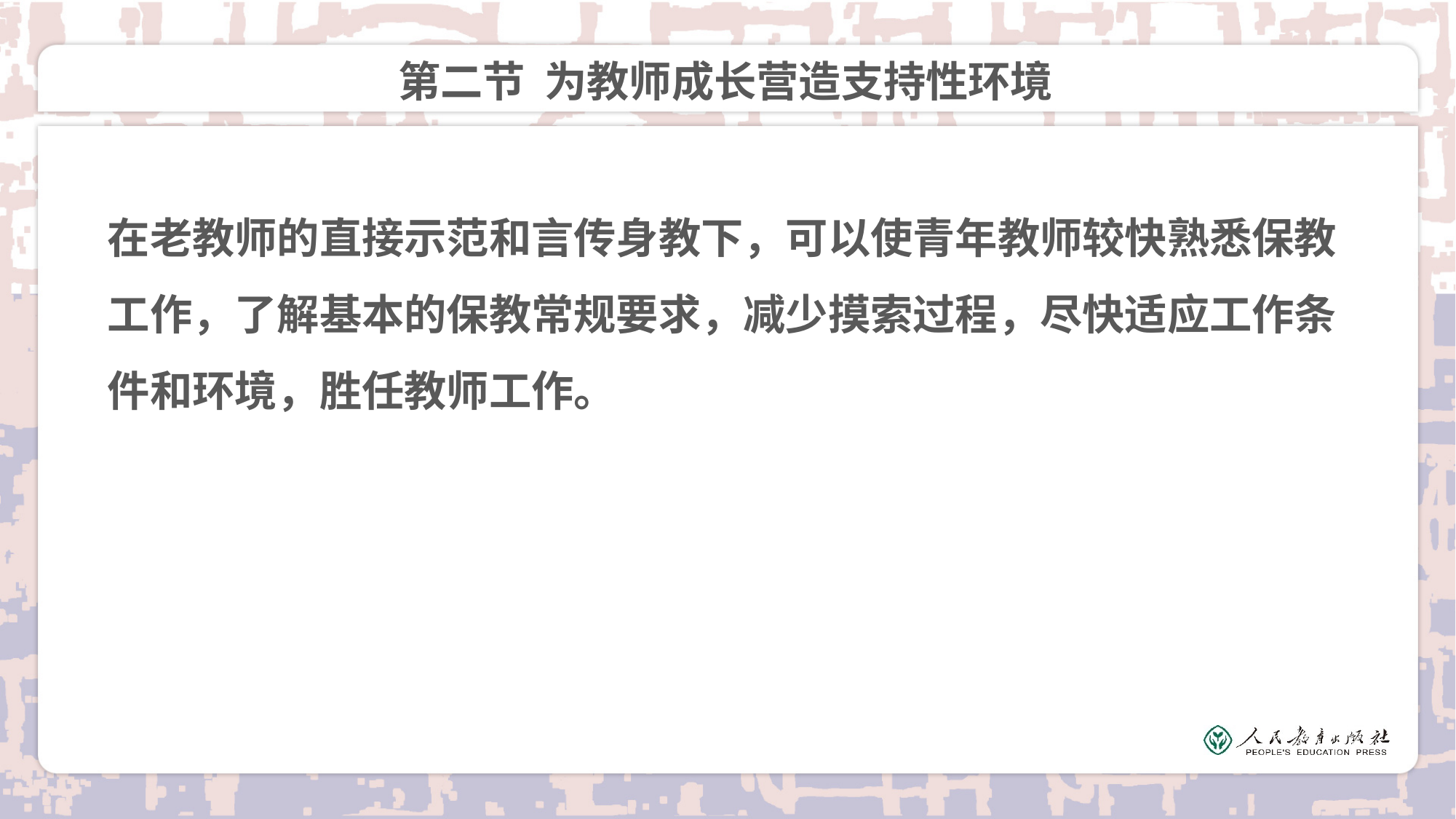

# 第二节  为教师成长营造支持性环境
在老教师的直接示范和言传身教下，可以使青年教师较快熟悉保教工作，了解基本的保教常规要求，减少摸索过程，尽快适应工作条件和环境，胜任教师工作。